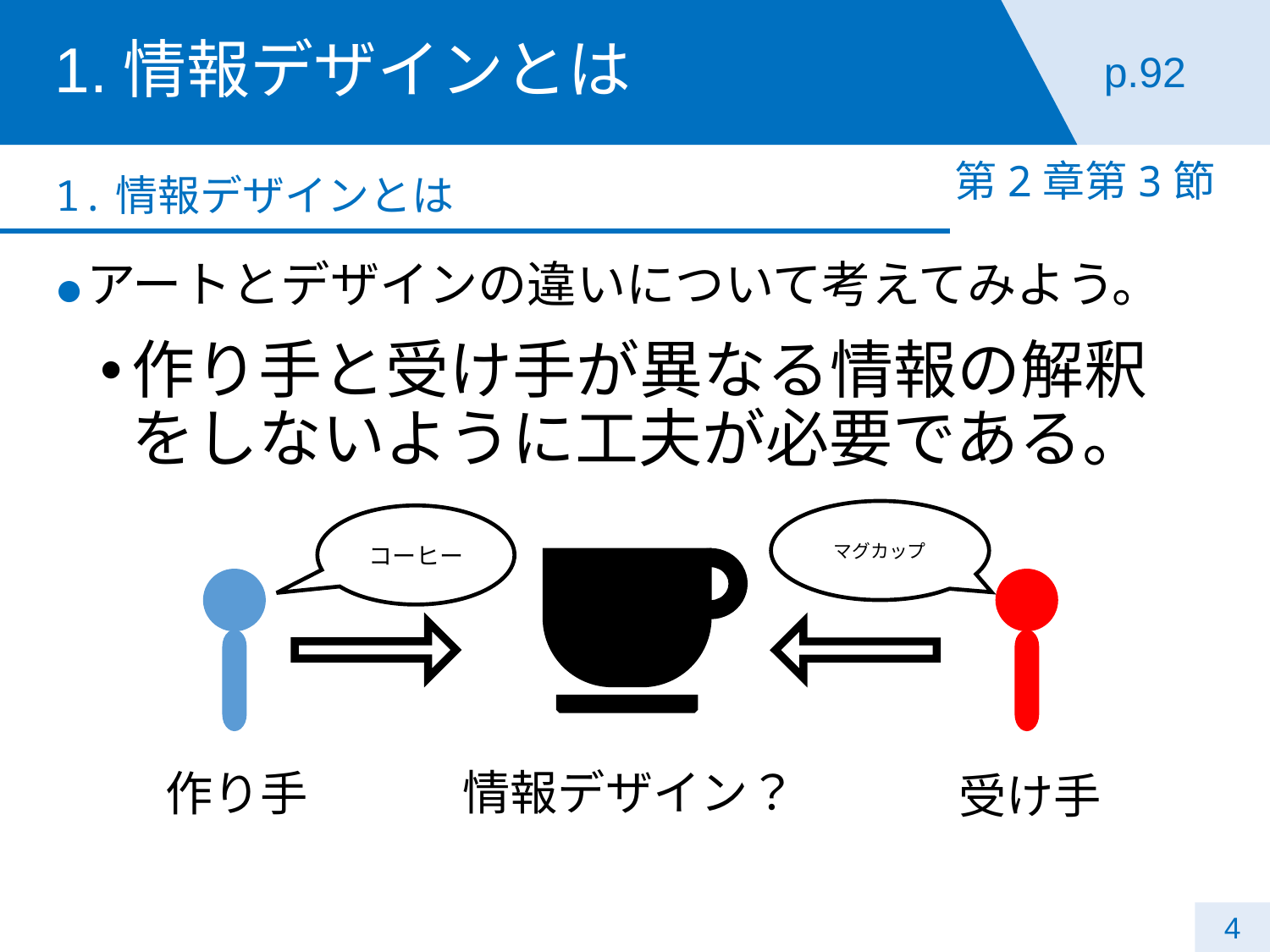

# 1.情報デザインとは
p.92
第2章第3節
1.情報デザインとは
アートとデザインの違いについて考えてみよう。
作り手と受け手が異なる情報の解釈をしないように工夫が必要である。
マグカップ
コーヒー

情報デザイン？
作り手
受け手
4